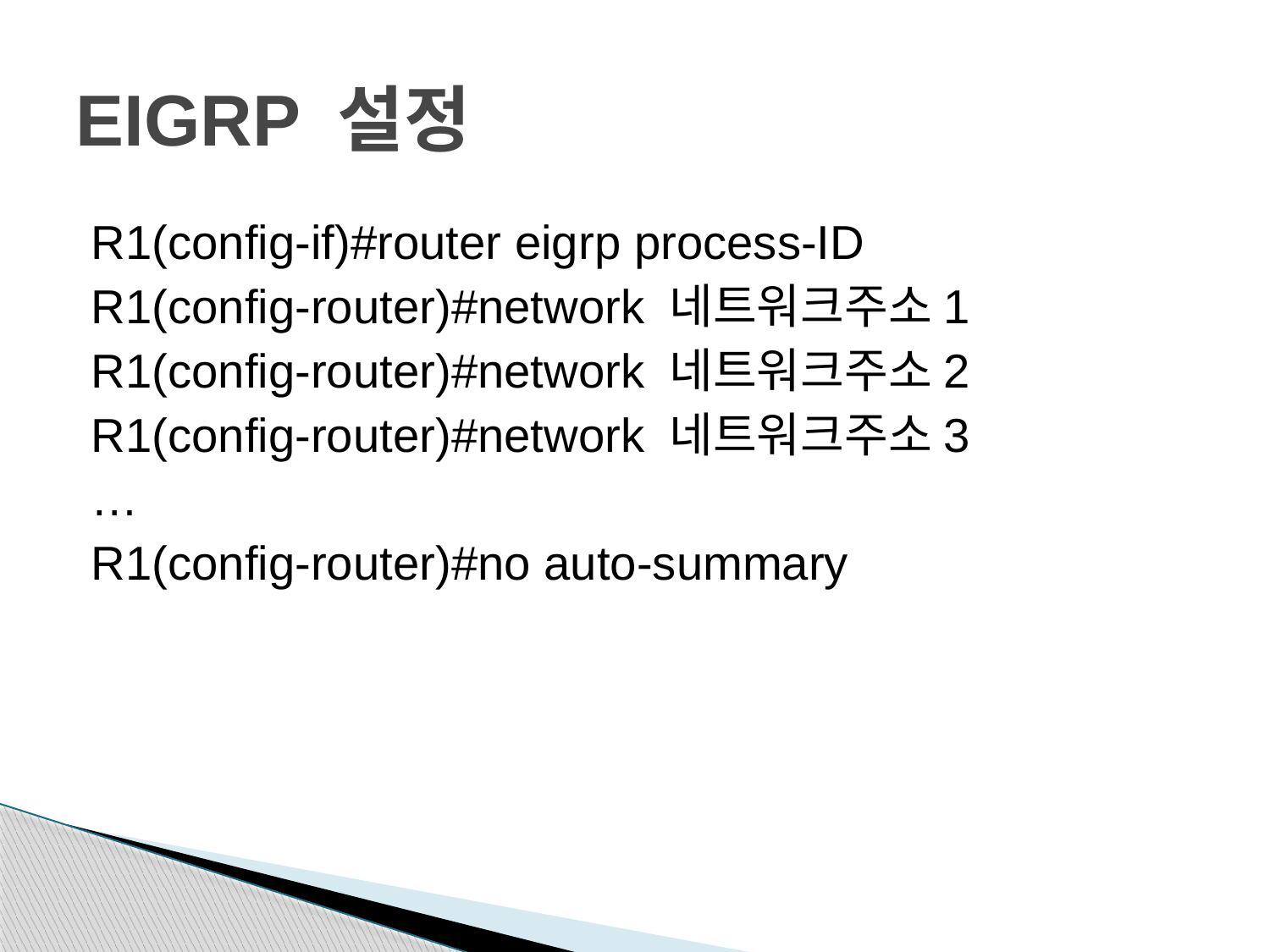

# EIGRP 설정
R1(config-if)#router eigrp process-ID
R1(config-router)#network 네트워크주소1
R1(config-router)#network 네트워크주소2
R1(config-router)#network 네트워크주소3
…
R1(config-router)#no auto-summary